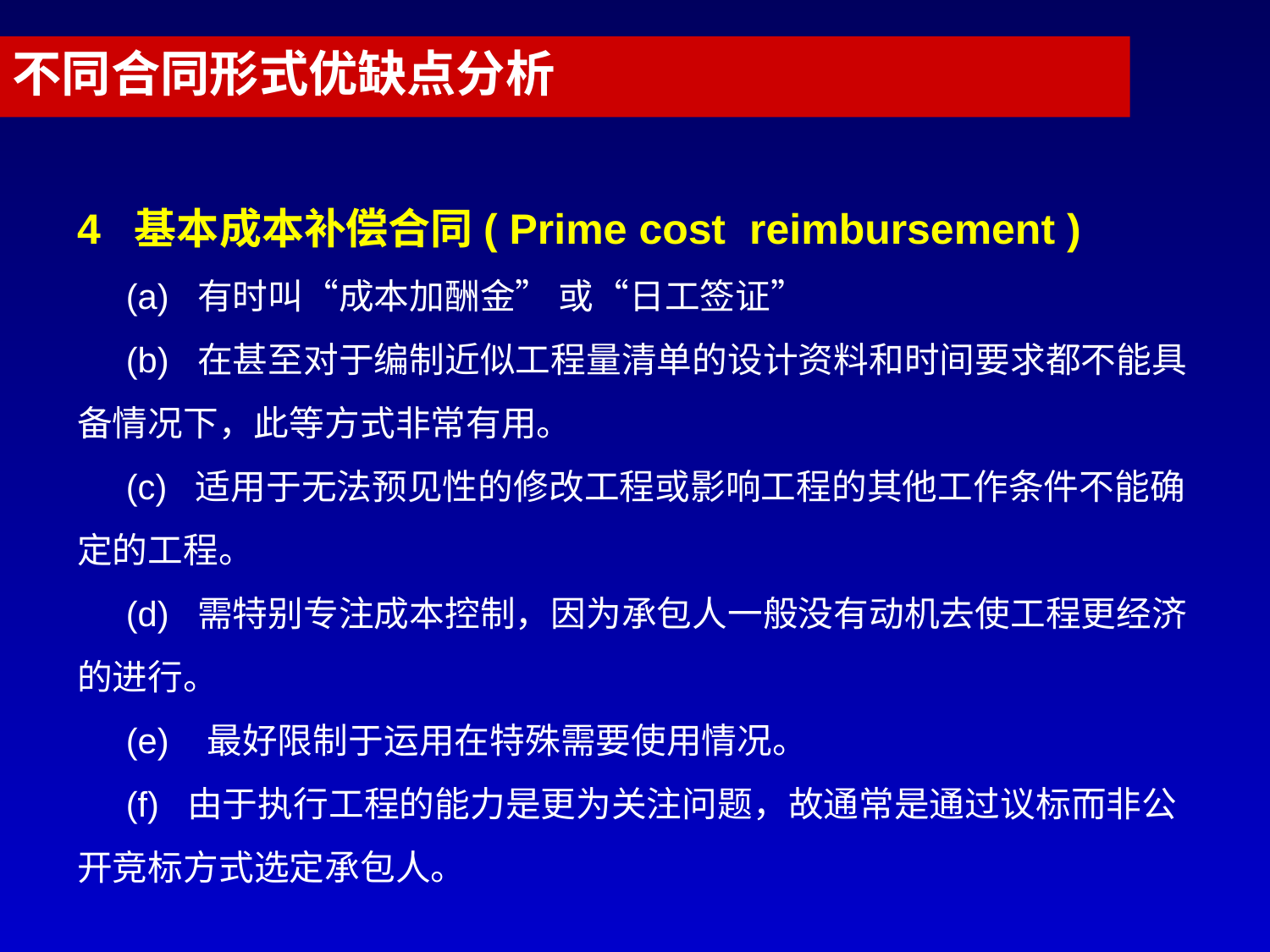

不同合同形式优缺点分析
4  基本成本补偿合同( Prime cost  reimbursement )
     (a)  有时叫“成本加酬金” 或“日工签证”
     (b)  在甚至对于编制近似工程量清单的设计资料和时间要求都不能具备情况下，此等方式非常有用。
     (c)  适用于无法预见性的修改工程或影响工程的其他工作条件不能确定的工程。
     (d)  需特别专注成本控制，因为承包人一般没有动机去使工程更经济的进行。
     (e)   最好限制于运用在特殊需要使用情况。
     (f)  由于执行工程的能力是更为关注问题，故通常是通过议标而非公开竞标方式选定承包人。

95